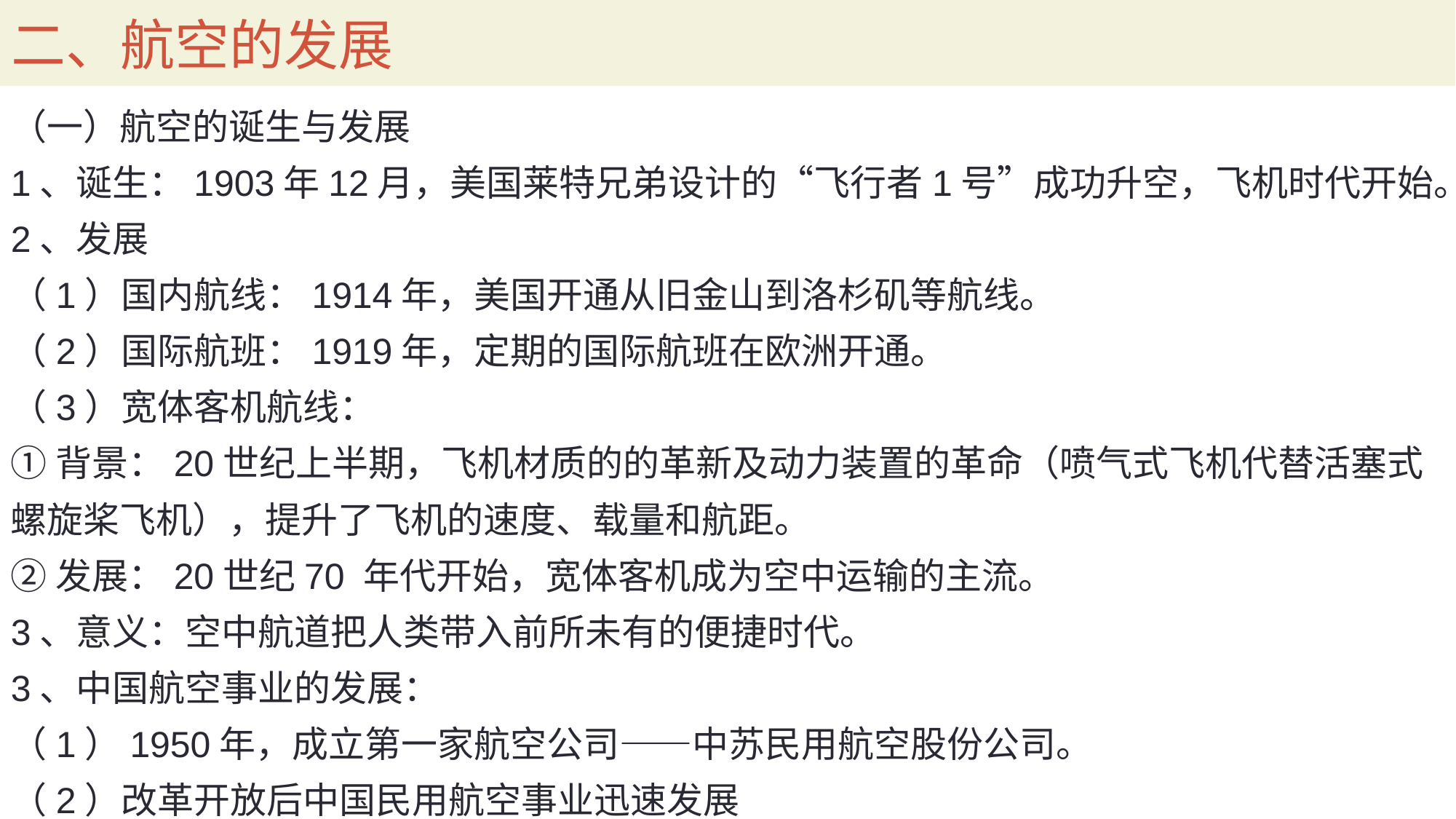

二、航空的发展
（一）航空的诞生与发展
1、诞生：1903年12月，美国莱特兄弟设计的“飞行者1号”成功升空，飞机时代开始。
2、发展
（1）国内航线：1914年，美国开通从旧金山到洛杉矶等航线。
（2）国际航班：1919年，定期的国际航班在欧洲开通。
（3）宽体客机航线：
①背景：20世纪上半期，飞机材质的的革新及动力装置的革命（喷气式飞机代替活塞式螺旋桨飞机），提升了飞机的速度、载量和航距。
②发展：20世纪70 年代开始，宽体客机成为空中运输的主流。
3、意义：空中航道把人类带入前所未有的便捷时代。
3、中国航空事业的发展：
（1）1950年，成立第一家航空公司——中苏民用航空股份公司。
（2）改革开放后中国民用航空事业迅速发展